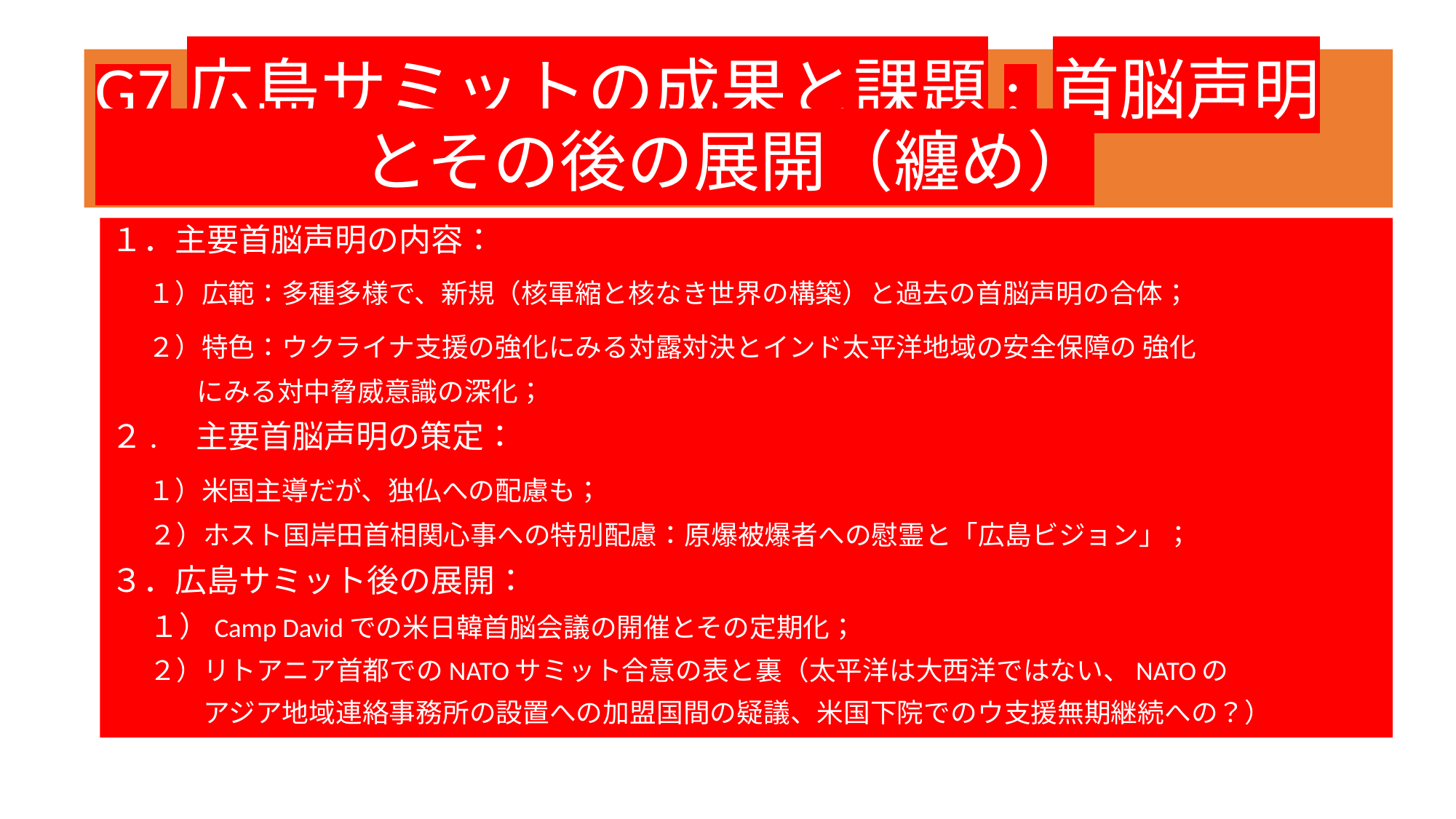

# G7広島サミットの成果と課題: 首脳声明 　　　　とその後の展開（纏め）
１．主要首脳声明の内容：
　１）広範：多種多様で、新規（核軍縮と核なき世界の構築）と過去の首脳声明の合体；
　２）特色：ウクライナ支援の強化にみる対露対決とインド太平洋地域の安全保障の 強化
　　　 にみる対中脅威意識の深化；
２.　主要首脳声明の策定：
　１）米国主導だが、独仏への配慮も；
　  ２）ホスト国岸田首相関心事への特別配慮：原爆被爆者への慰霊と「広島ビジョン」；
３．広島サミット後の展開：
     １）Camp Davidでの米日韓首脳会議の開催とその定期化；
　  ２）リトアニア首都でのNATOサミット合意の表と裏（太平洋は大西洋ではない、NATOの
　　　  アジア地域連絡事務所の設置への加盟国間の疑議、米国下院でのウ支援無期継続への？）